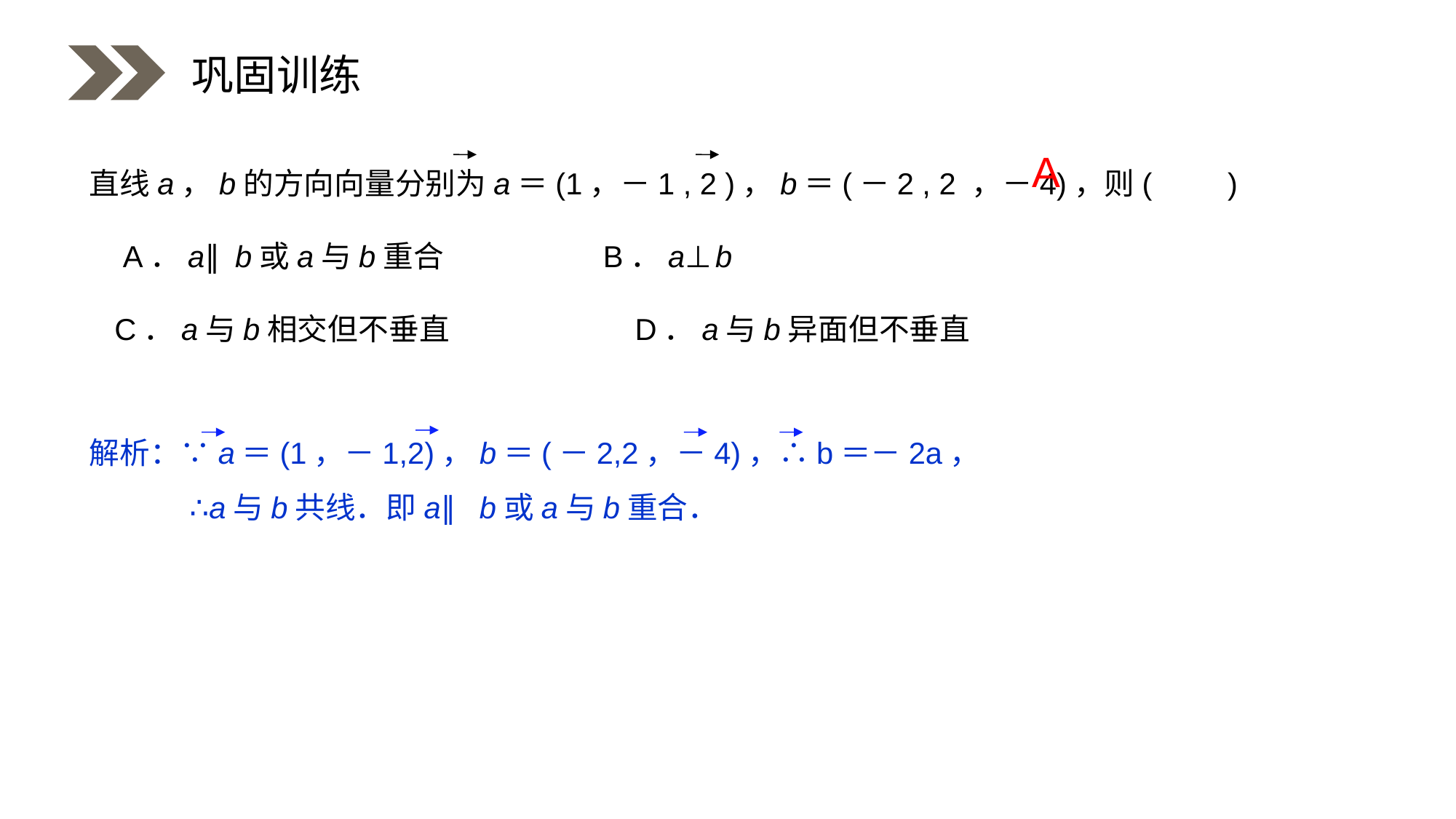

巩固训练
直线a，b的方向向量分别为a＝(1，－1 , 2 )，b＝(－2 , 2 ，－4)，则(　　)
    A．a∥b或a与b重合　　　　　B．a⊥b
   C．a与b相交但不垂直  		D．a与b异面但不垂直

A
解析：∵a＝(1，－1,2)，b＝(－2,2，－4)，∴b＝－2a，
            ∴a与b共线．即a∥ b或a与b重合．